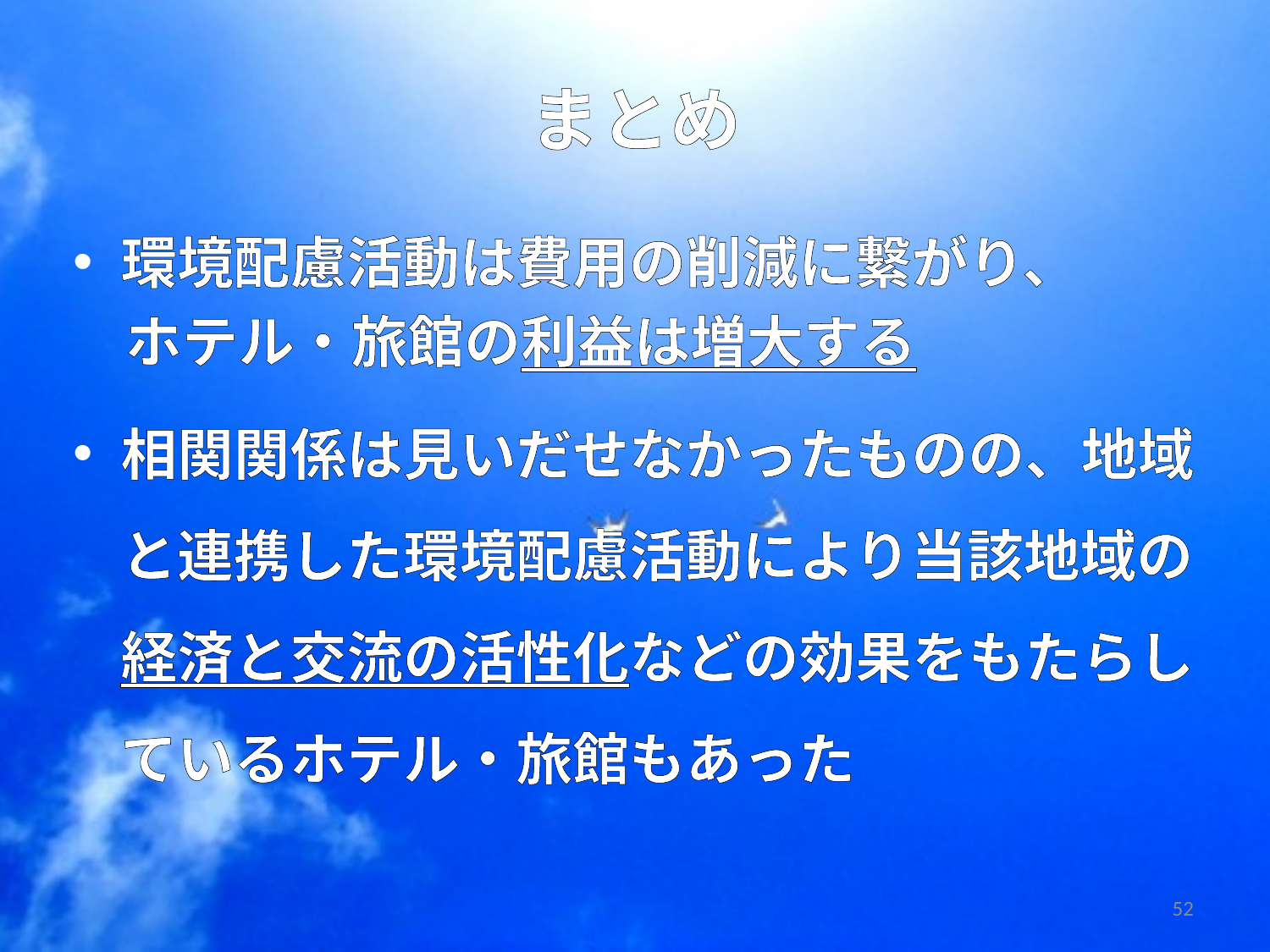

# まとめ
環境配慮活動は費用の削減に繋がり、
   ホテル・旅館の利益は増大する
相関関係は見いだせなかったものの、地域と連携した環境配慮活動により当該地域の経済と交流の活性化などの効果をもたらしているホテル・旅館もあった

52